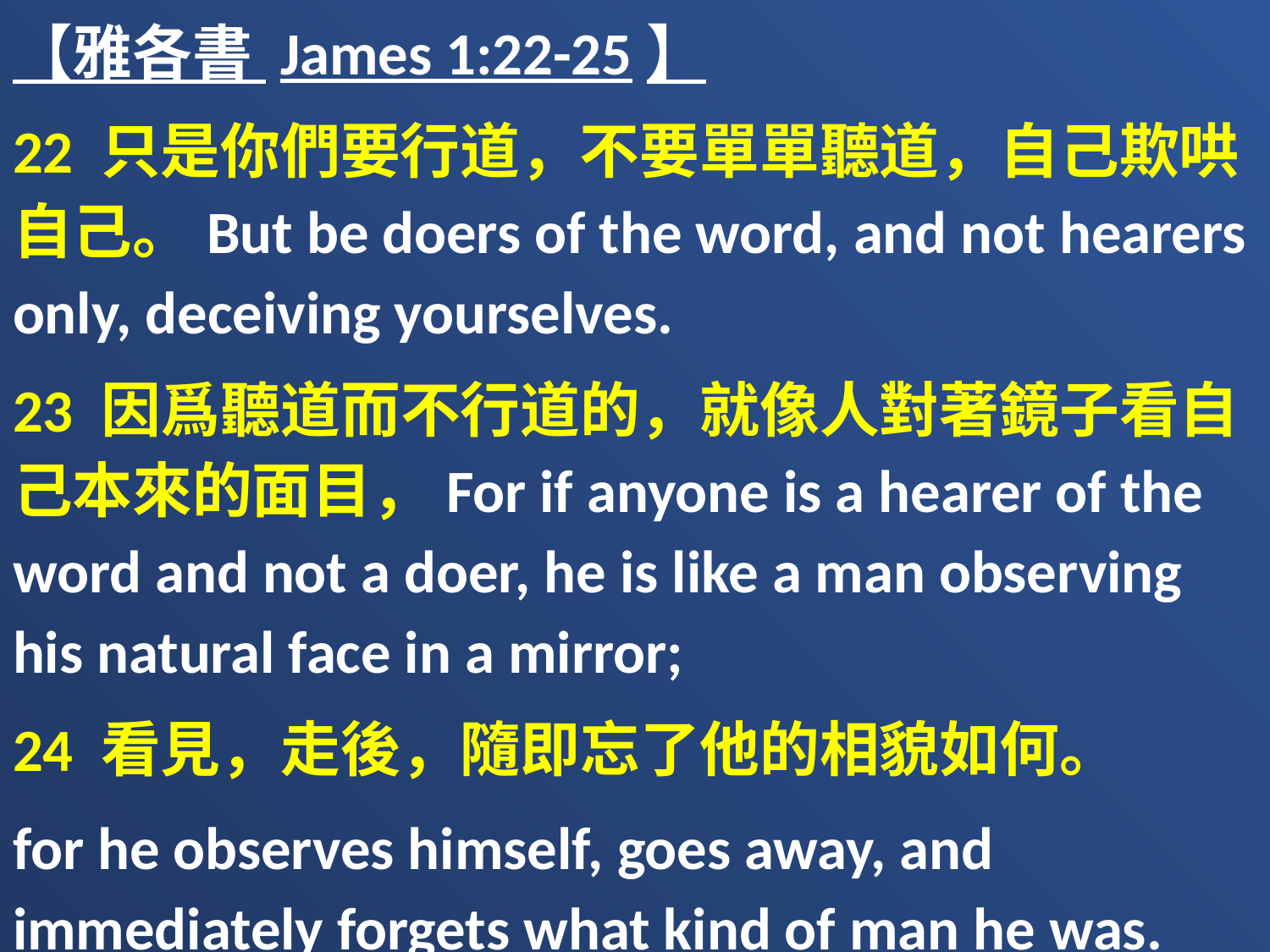

【雅各書 James 1:22-25】
22 只是你們要行道，不要單單聽道，自己欺哄自己。But be doers of the word, and not hearers only, deceiving yourselves.
23 因爲聽道而不行道的，就像人對著鏡子看自己本來的面目，For if anyone is a hearer of the word and not a doer, he is like a man observing his natural face in a mirror;
24 看見，走後，隨即忘了他的相貌如何。
for he observes himself, goes away, and immediately forgets what kind of man he was.